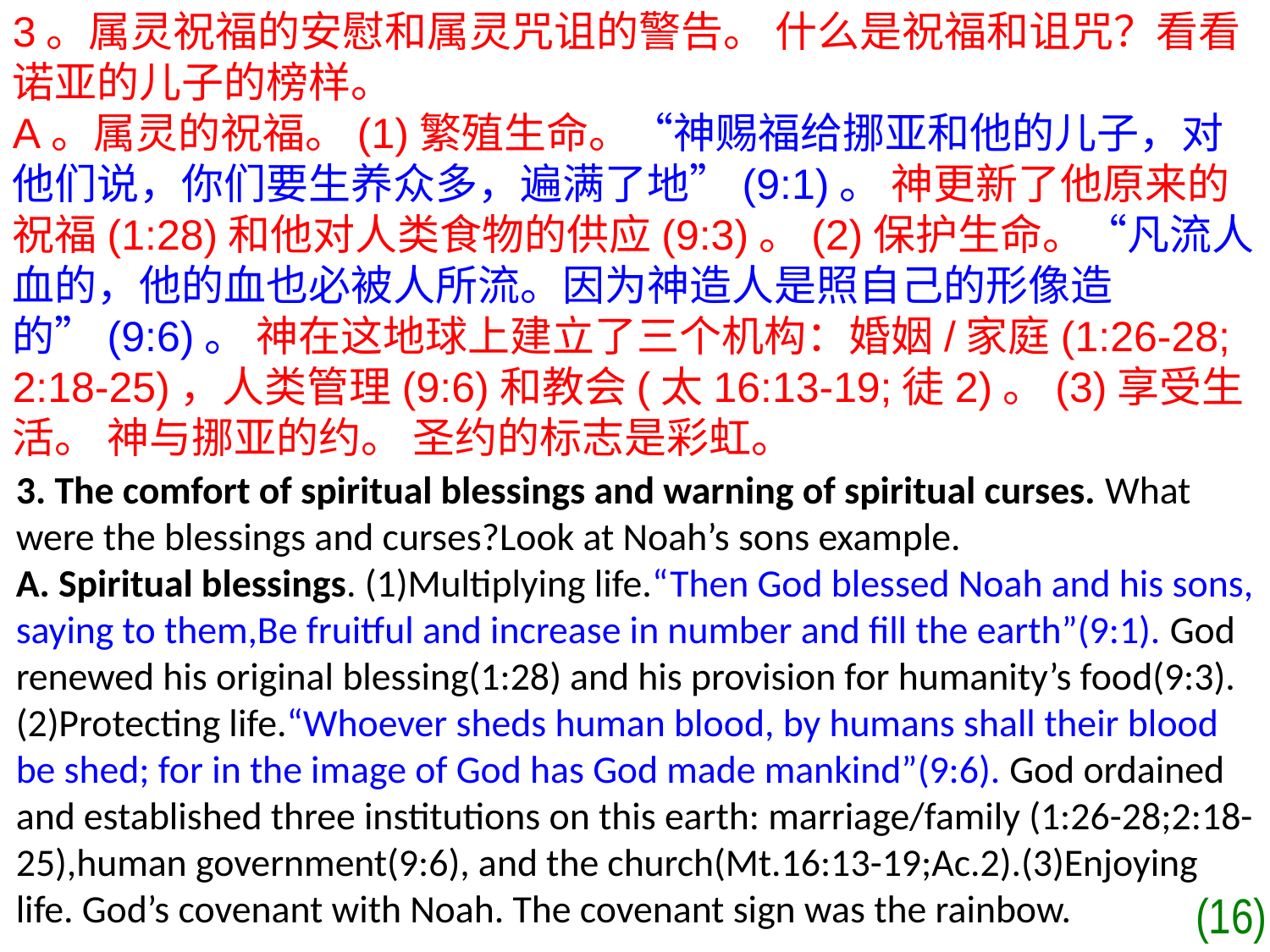

3。属灵祝福的安慰和属灵咒诅的警告。 什么是祝福和诅咒？看看诺亚的儿子的榜样。
A。属灵的祝福。(1)繁殖生命。“神赐福给挪亚和他的儿子，对他们说，你们要生养众多，遍满了地”(9:1)。 神更新了他原来的祝福(1:28)和他对人类食物的供应(9:3)。(2)保护生命。“凡流人血的，他的血也必被人所流。因为神造人是照自己的形像造的”(9:6)。 神在这地球上建立了三个机构：婚姻/家庭(1:26-28; 2:18-25)，人类管理(9:6)和教会(太16:13-19;徒2)。(3)享受生活。 神与挪亚的约。 圣约的标志是彩虹。
3. The comfort of spiritual blessings and warning of spiritual curses. What were the blessings and curses?Look at Noah’s sons example.
A. Spiritual blessings. (1)Multiplying life.“Then God blessed Noah and his sons, saying to them,Be fruitful and increase in number and fill the earth”(9:1). God renewed his original blessing(1:28) and his provision for humanity’s food(9:3).(2)Protecting life.“Whoever sheds human blood, by humans shall their blood be shed; for in the image of God has God made mankind”(9:6). God ordained and established three institutions on this earth: marriage/family (1:26-28;2:18- 25),human government(9:6), and the church(Mt.16:13-19;Ac.2).(3)Enjoying life. God’s covenant with Noah. The covenant sign was the rainbow.
(16)